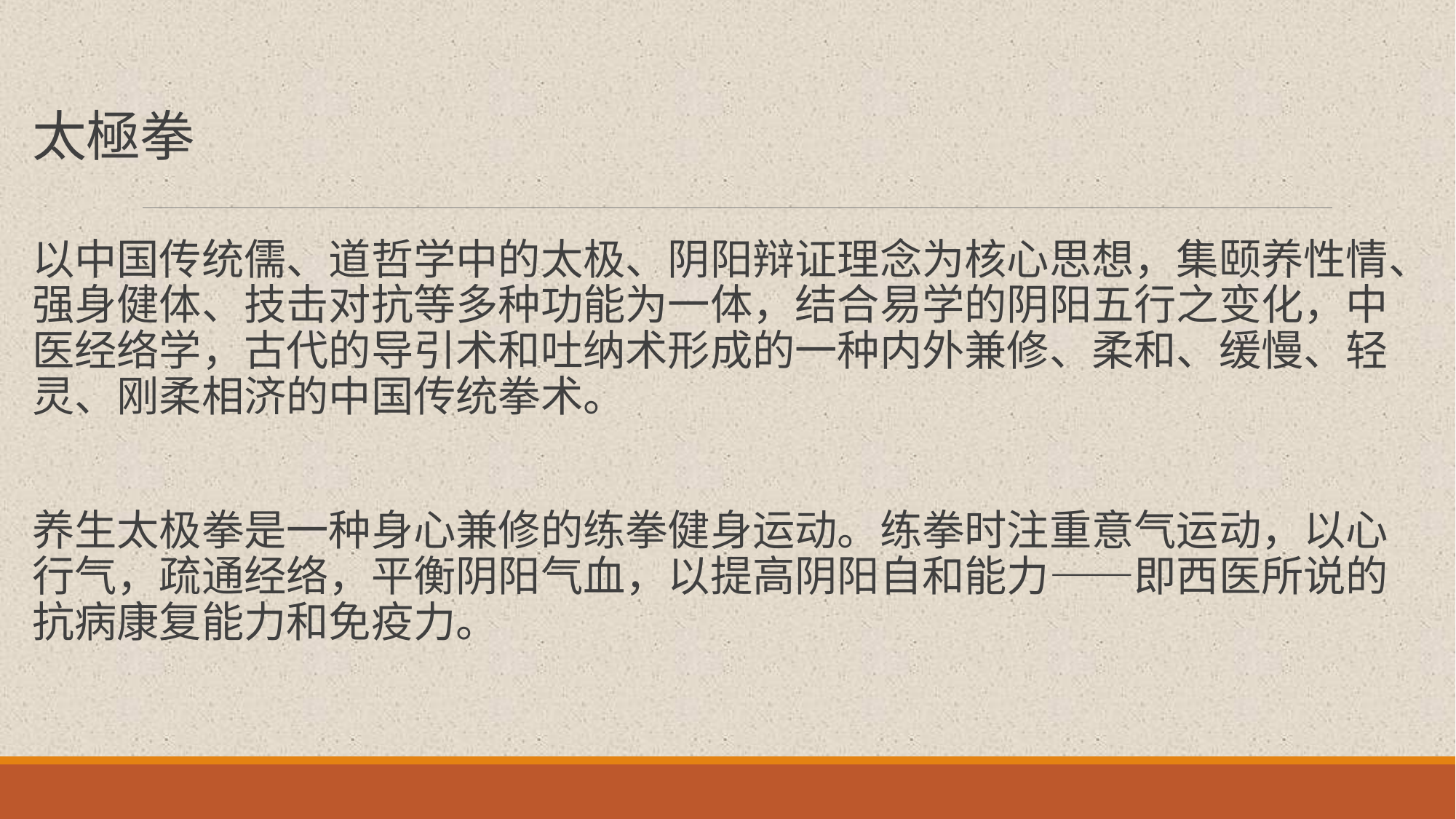

# 太極拳
以中国传统儒、道哲学中的太极、阴阳辩证理念为核心思想，集颐养性情、强身健体、技击对抗等多种功能为一体，结合易学的阴阳五行之变化，中医经络学，古代的导引术和吐纳术形成的一种内外兼修、柔和、缓慢、轻灵、刚柔相济的中国传统拳术。

养生太极拳是一种身心兼修的练拳健身运动。练拳时注重意气运动，以心行气，疏通经络，平衡阴阳气血，以提高阴阳自和能力——即西医所说的抗病康复能力和免疫力。